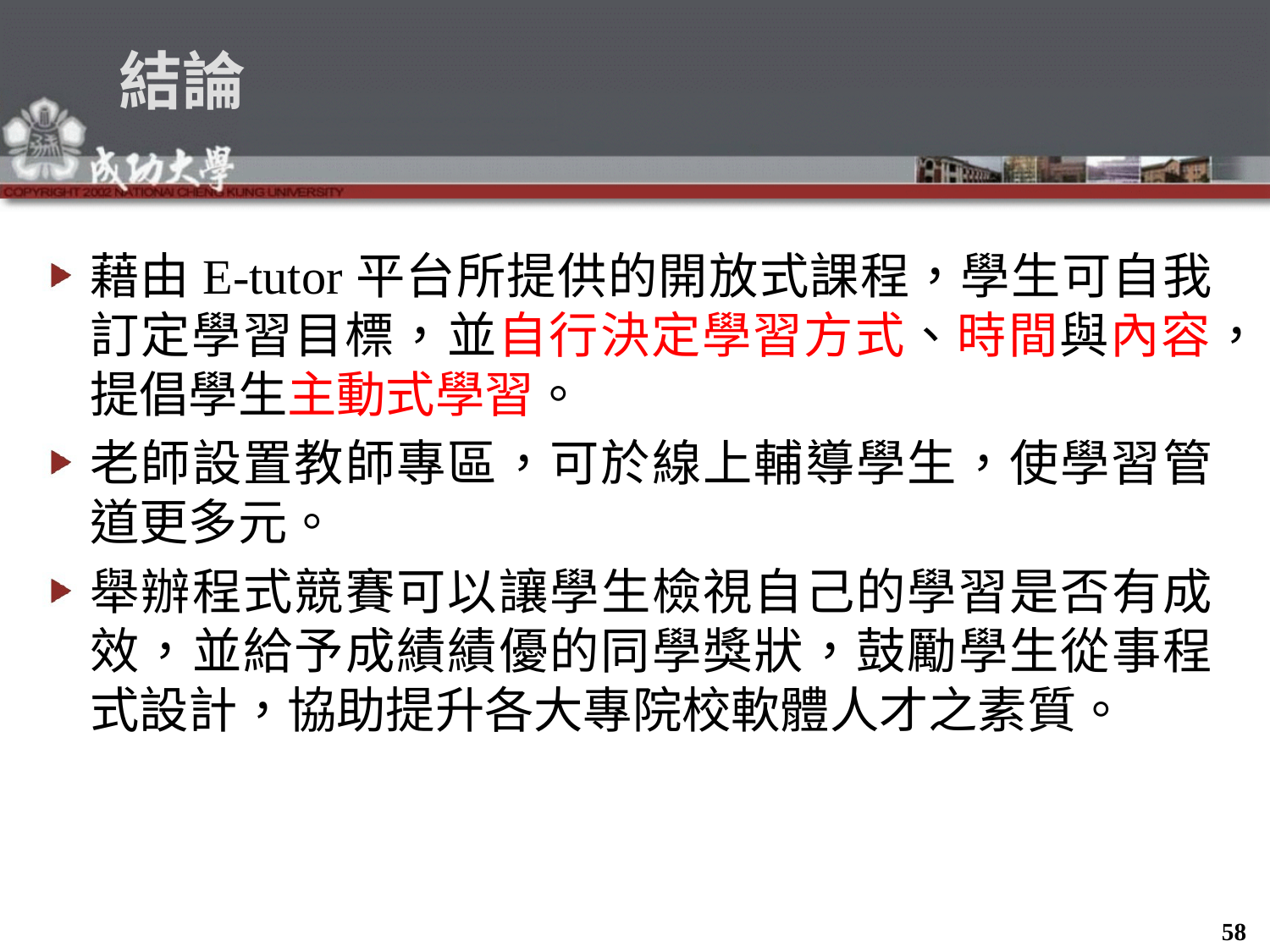

結論
藉由E-tutor平台所提供的開放式課程，學生可自我訂定學習目標，並自行決定學習方式、時間與內容，提倡學生主動式學習。
老師設置教師專區，可於線上輔導學生，使學習管道更多元。
舉辦程式競賽可以讓學生檢視自己的學習是否有成效，並給予成績績優的同學獎狀，鼓勵學生從事程式設計，協助提升各大專院校軟體人才之素質。
58